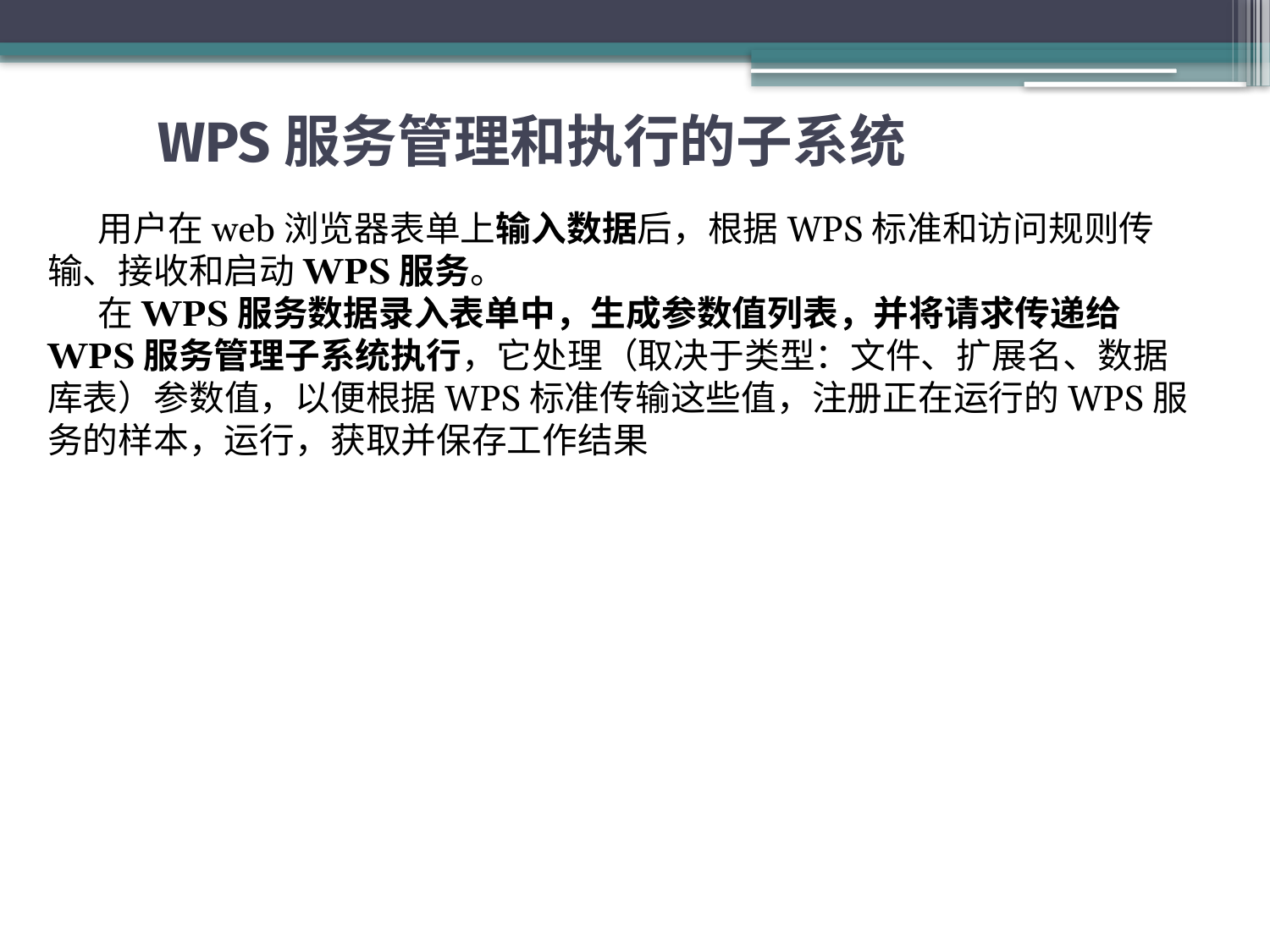

# WPS服务管理和执行的子系统
用户在web浏览器表单上输入数据后，根据WPS标准和访问规则传输、接收和启动WPS服务。
在WPS服务数据录入表单中，生成参数值列表，并将请求传递给WPS服务管理子系统执行，它处理（取决于类型：文件、扩展名、数据库表）参数值，以便根据WPS标准传输这些值，注册正在运行的WPS服务的样本，运行，获取并保存工作结果